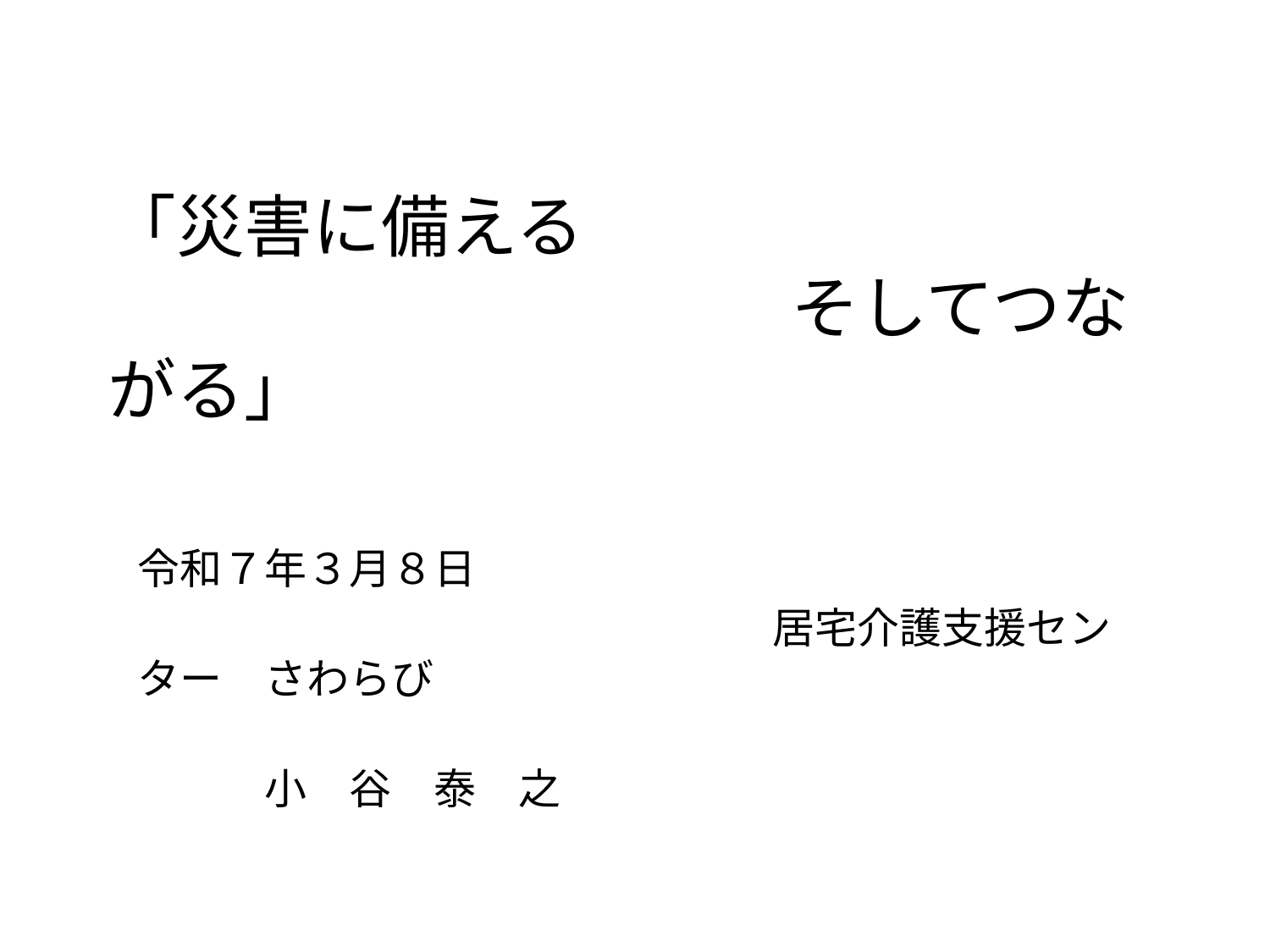

# 「災害に備える 　　　　　　　　　　そしてつながる」
令和７年３月８日
　　　　　　　　　　　　　　　居宅介護支援センター　さわらび
　　　　　　　　　　　　　　　　　　　　　　　　　　小　谷　泰　之